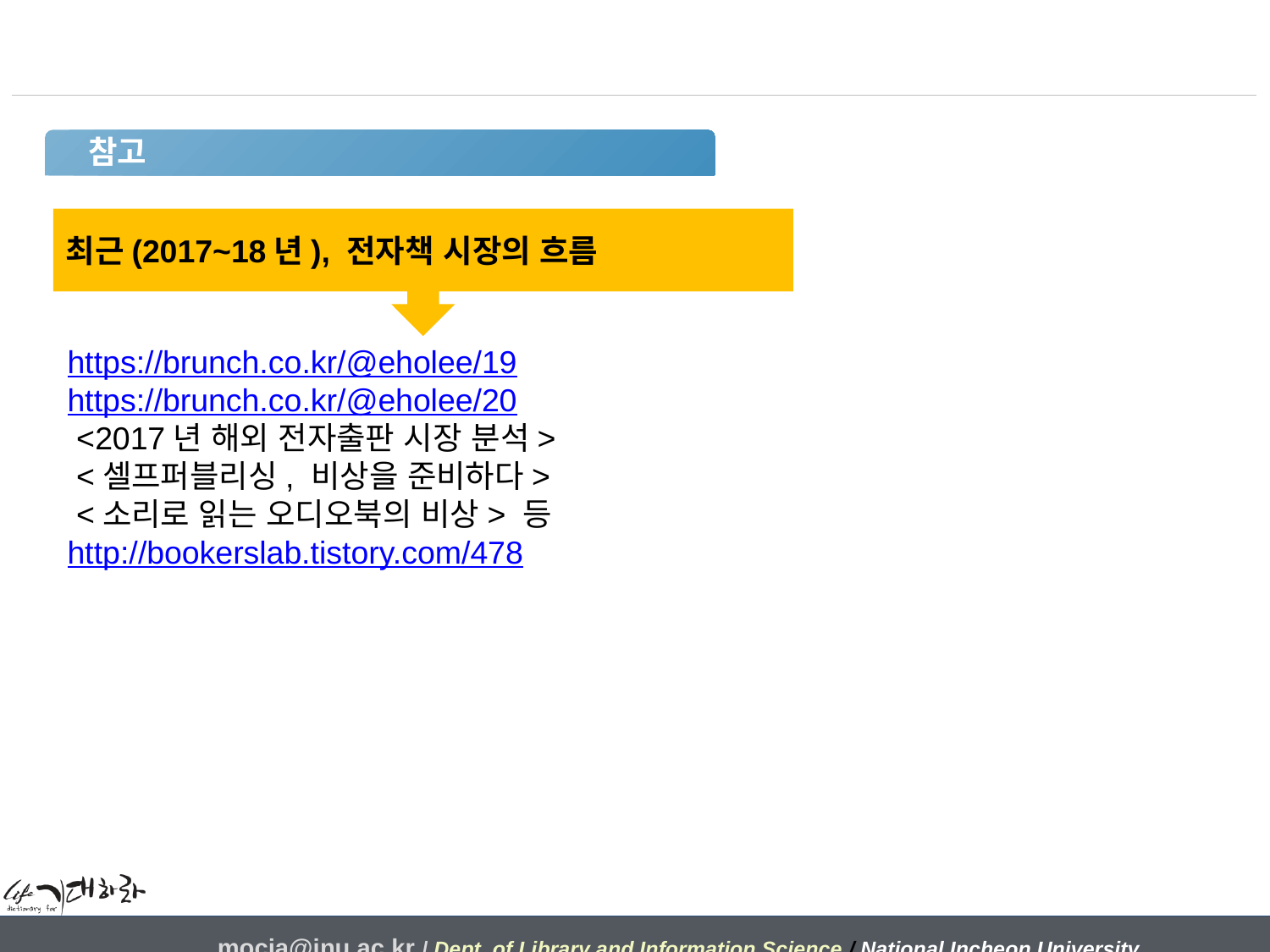

참고

최근(2017~18년), 전자책 시장의 흐름
https://brunch.co.kr/@eholee/19
https://brunch.co.kr/@eholee/20
 <2017년 해외 전자출판 시장 분석>
 <셀프퍼블리싱, 비상을 준비하다>
 <소리로 읽는 오디오북의 비상> 등
http://bookerslab.tistory.com/478

mocja@inu.ac.kr / Dept. of Library and Information Science / National Incheon University